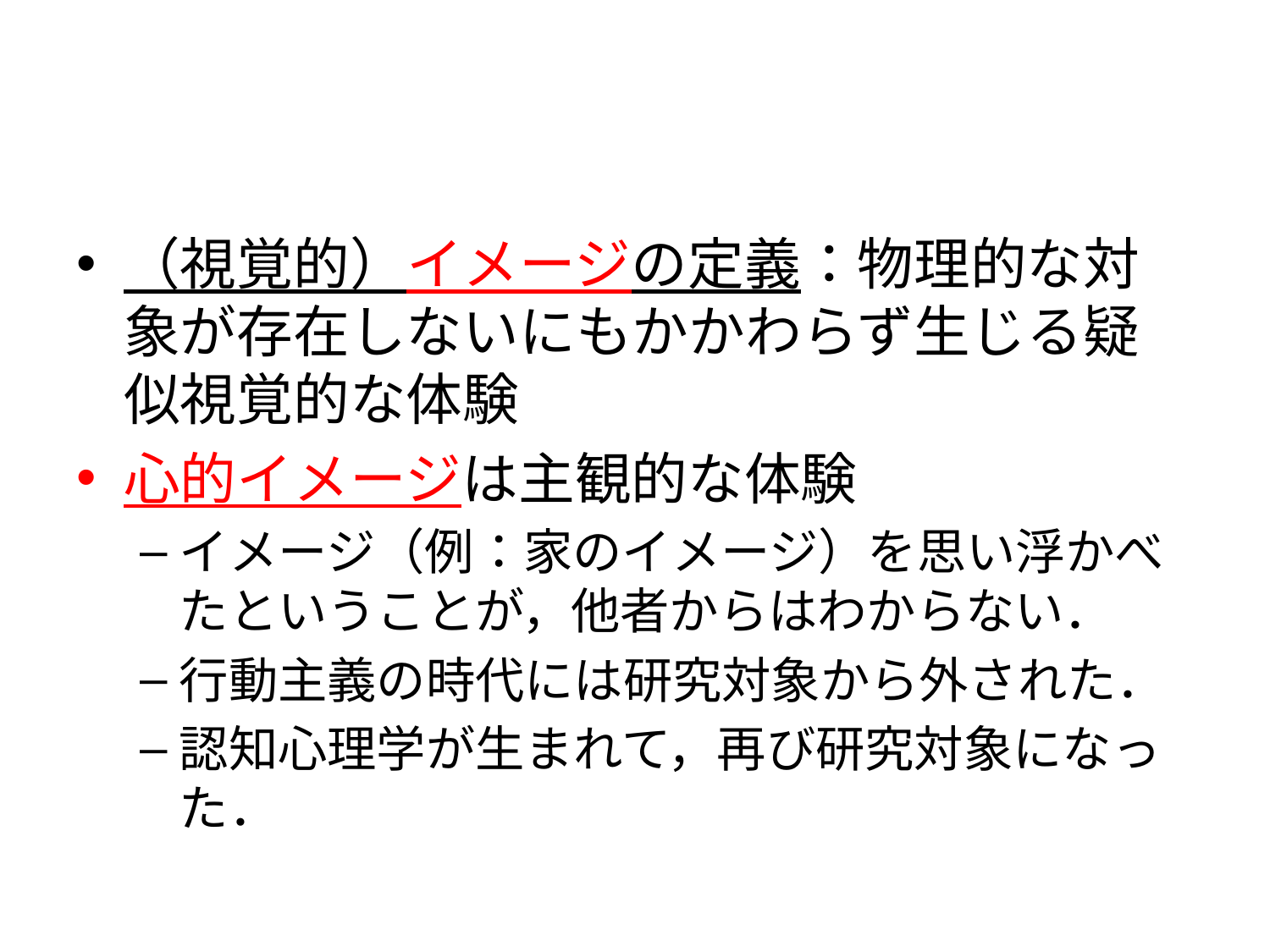

#
（視覚的）イメージの定義：物理的な対象が存在しないにもかかわらず生じる疑似視覚的な体験
心的イメージは主観的な体験
イメージ（例：家のイメージ）を思い浮かべたということが，他者からはわからない．
行動主義の時代には研究対象から外された．
認知心理学が生まれて，再び研究対象になった．